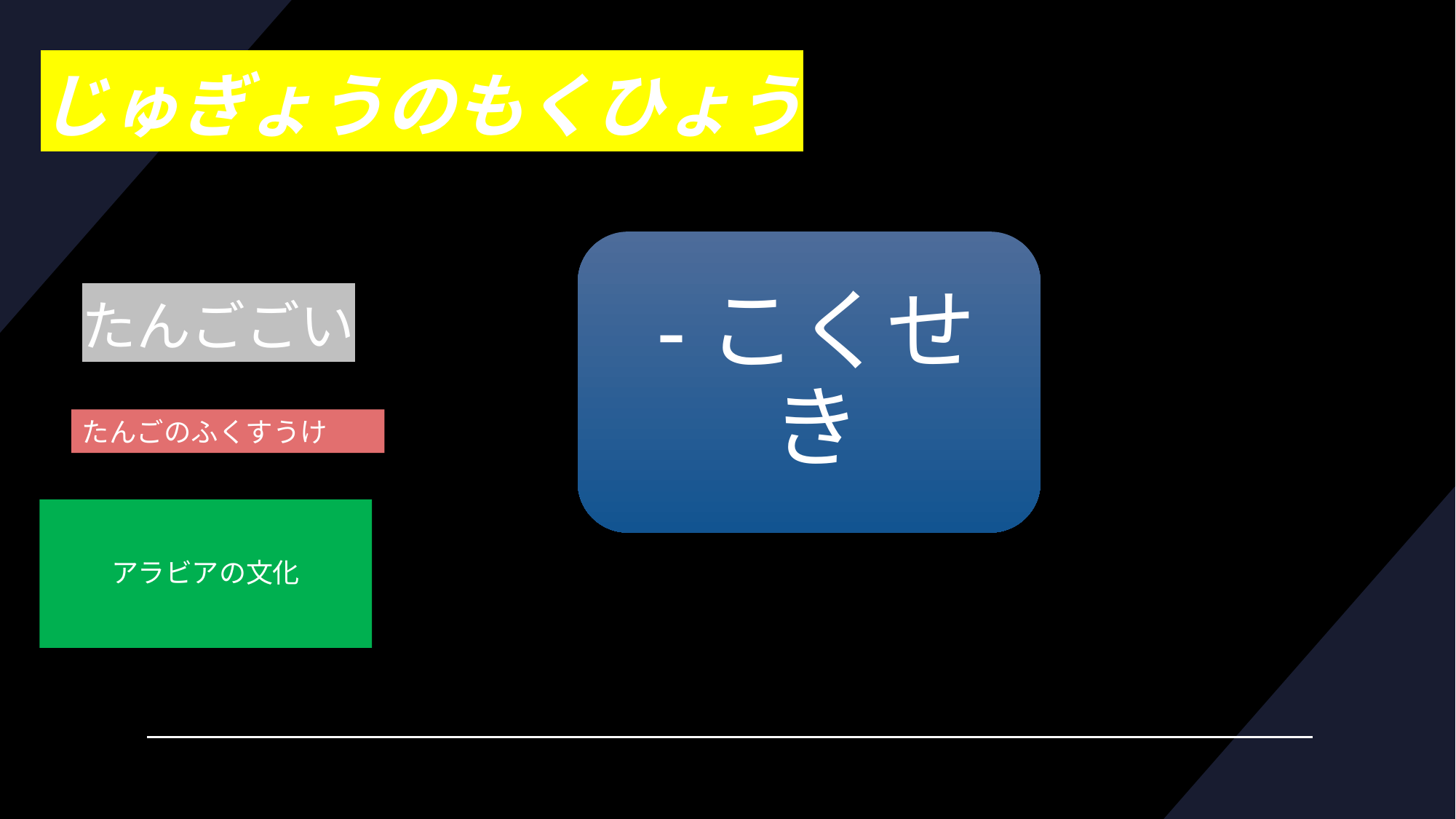

# じゅぎょうのもくひょう
-こくせき
たんごごい
たんごのふくすうけ
アラビアの文化